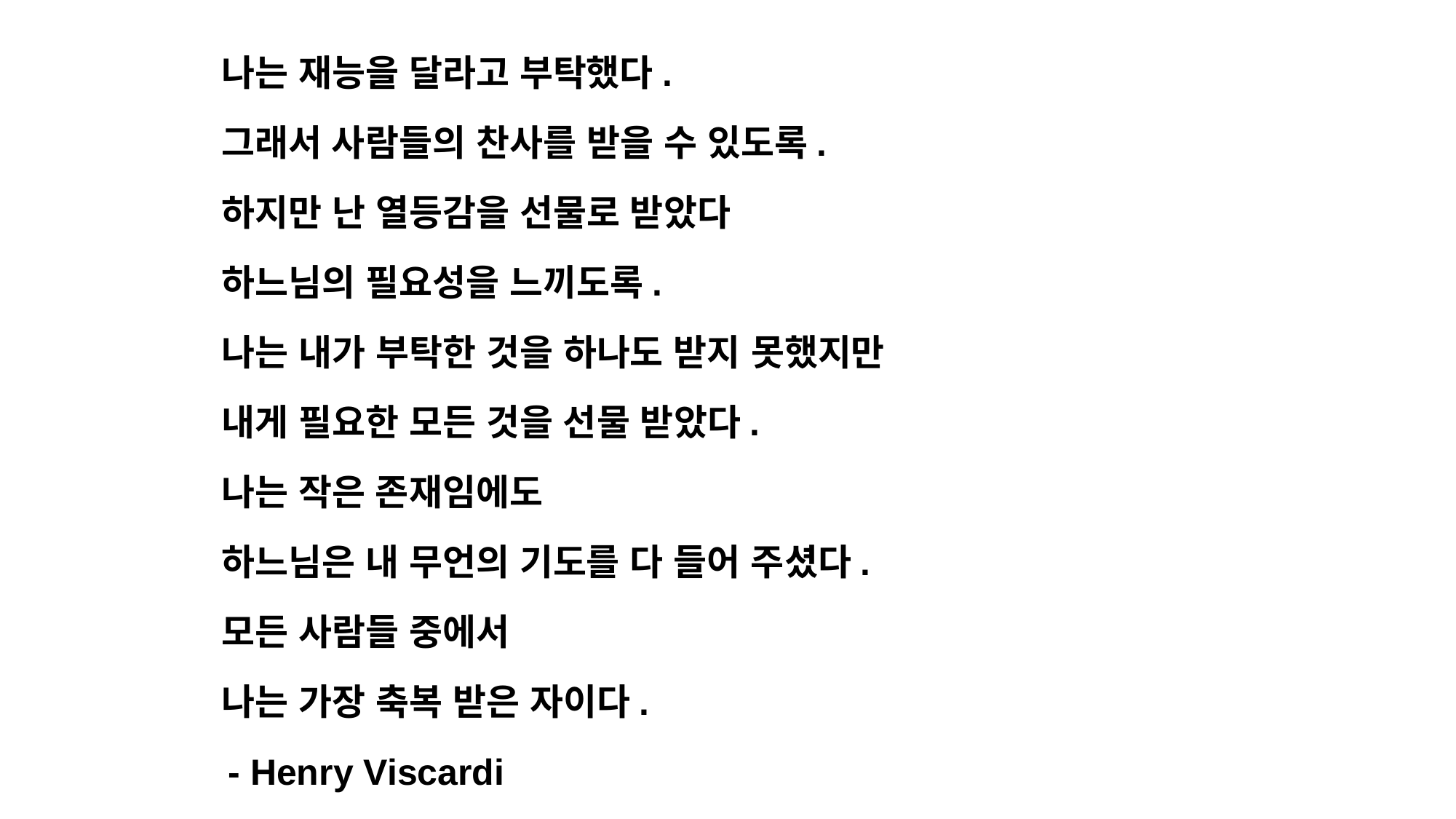

나는 재능을 달라고 부탁했다.
그래서 사람들의 찬사를 받을 수 있도록.
하지만 난 열등감을 선물로 받았다
하느님의 필요성을 느끼도록.
나는 내가 부탁한 것을 하나도 받지 못했지만
내게 필요한 모든 것을 선물 받았다.
나는 작은 존재임에도
하느님은 내 무언의 기도를 다 들어 주셨다.
모든 사람들 중에서
나는 가장 축복 받은 자이다.
     - Henry Viscardi